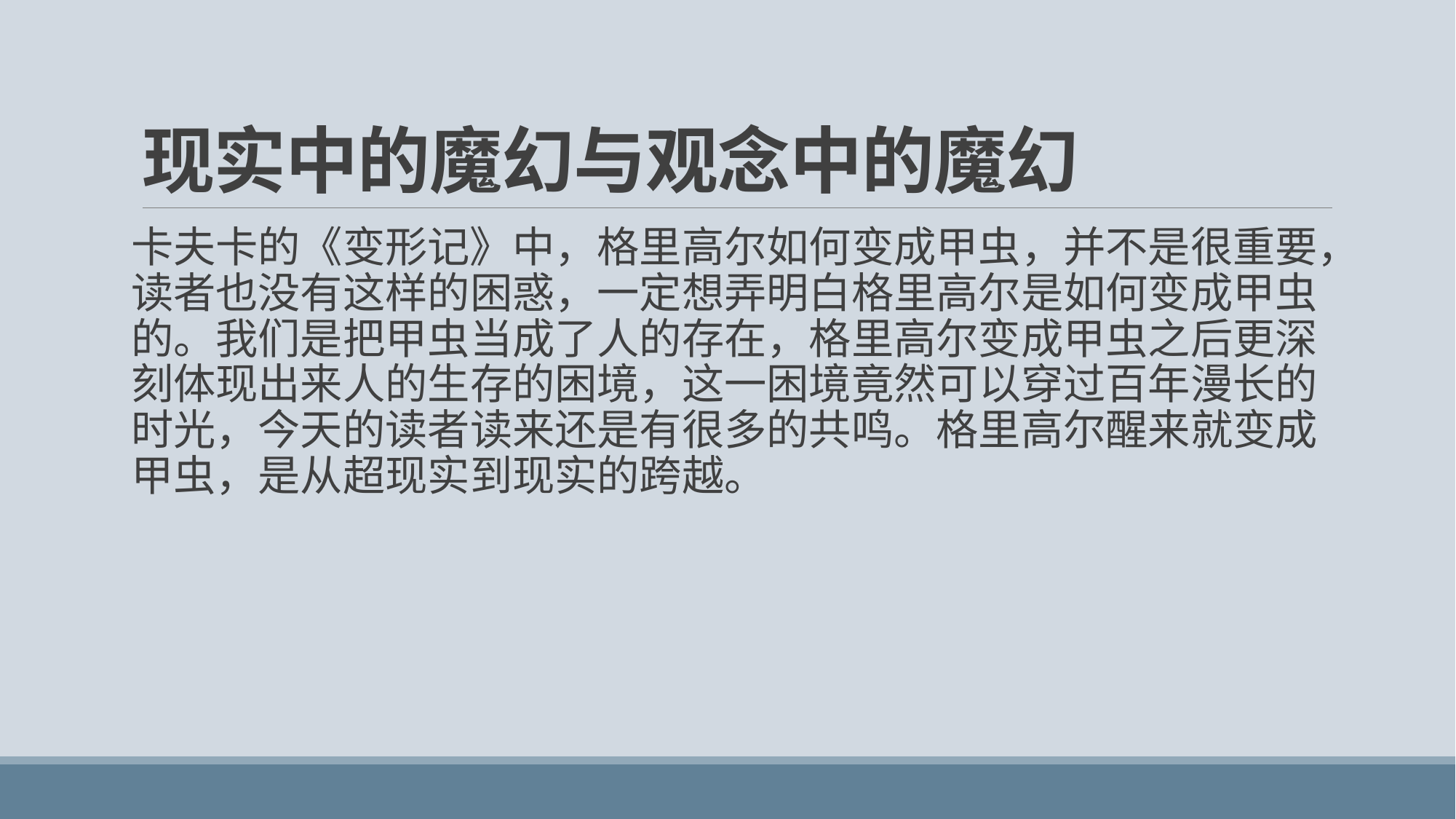

# 现实中的魔幻与观念中的魔幻
卡夫卡的《变形记》中，格里高尔如何变成甲虫，并不是很重要，读者也没有这样的困惑，一定想弄明白格里高尔是如何变成甲虫的。我们是把甲虫当成了人的存在，格里高尔变成甲虫之后更深刻体现出来人的生存的困境，这一困境竟然可以穿过百年漫长的时光，今天的读者读来还是有很多的共鸣。格里高尔醒来就变成甲虫，是从超现实到现实的跨越。